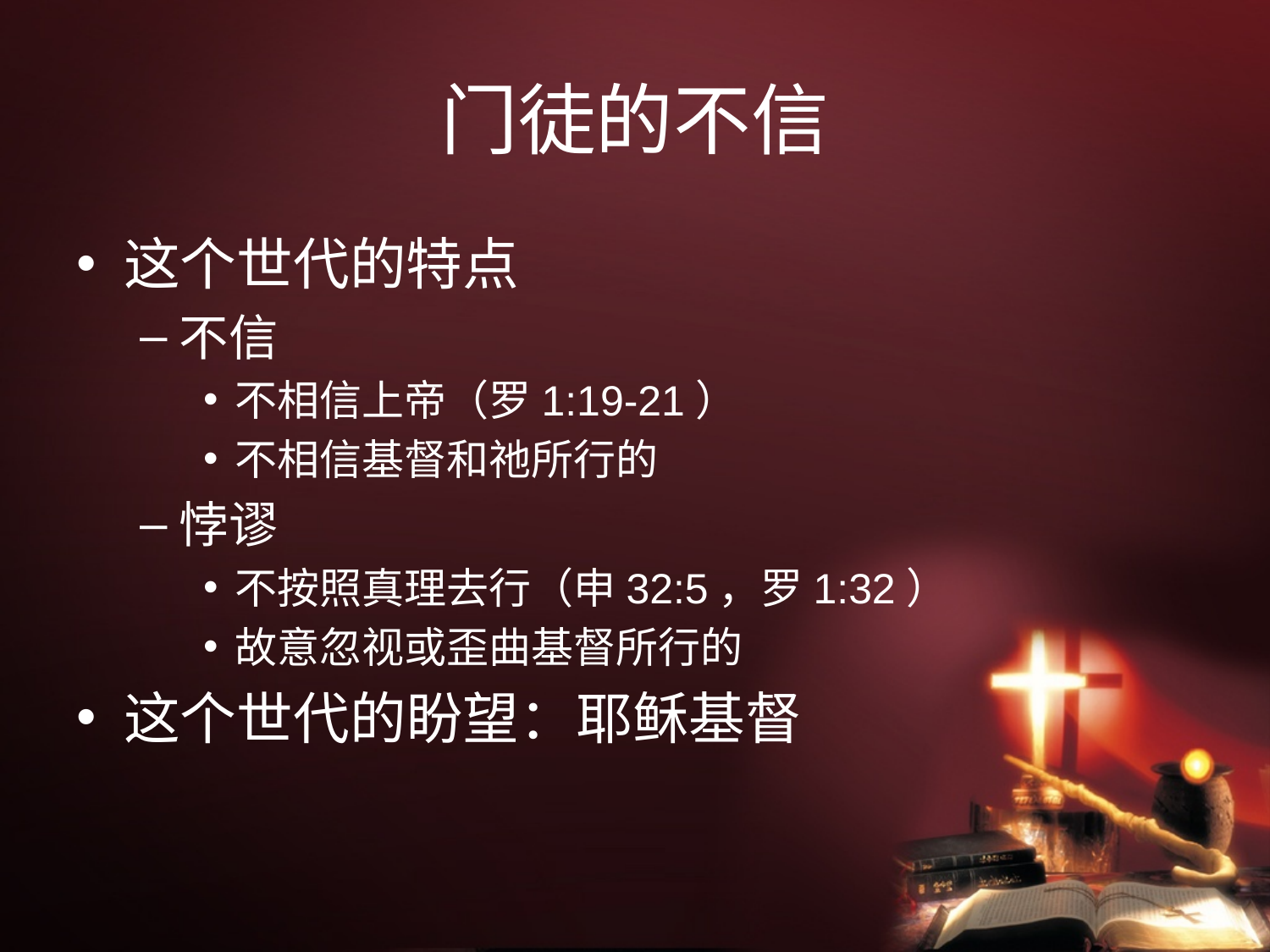

# 门徒的不信
这个世代的特点
不信
不相信上帝（罗1:19-21）
不相信基督和祂所行的
悖谬
不按照真理去行（申32:5，罗1:32）
故意忽视或歪曲基督所行的
这个世代的盼望：耶稣基督